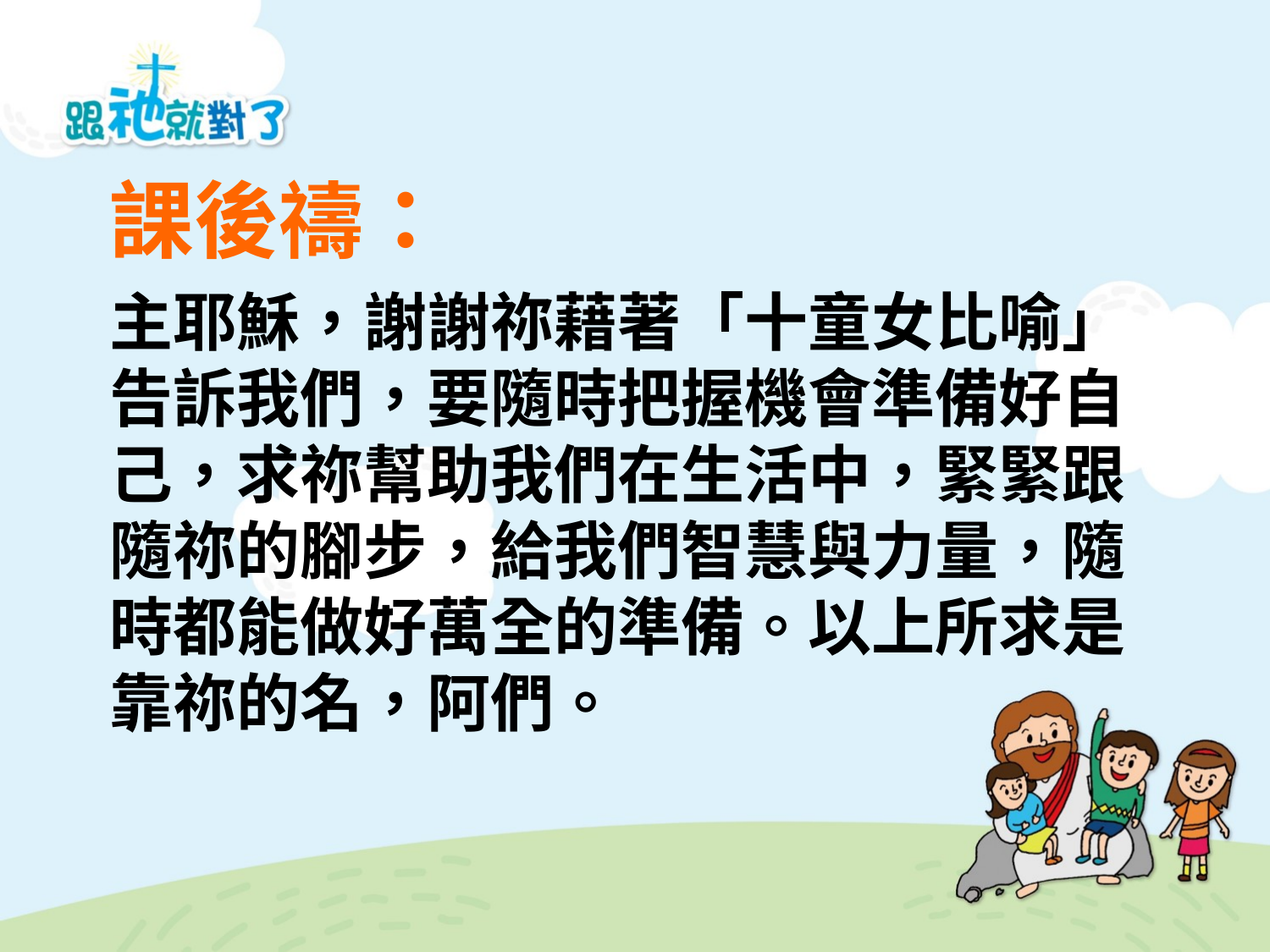

課後禱：
主耶穌，謝謝祢藉著「十童女比喻」告訴我們，要隨時把握機會準備好自己，求祢幫助我們在生活中，緊緊跟隨祢的腳步，給我們智慧與力量，隨時都能做好萬全的準備。以上所求是靠祢的名，阿們。